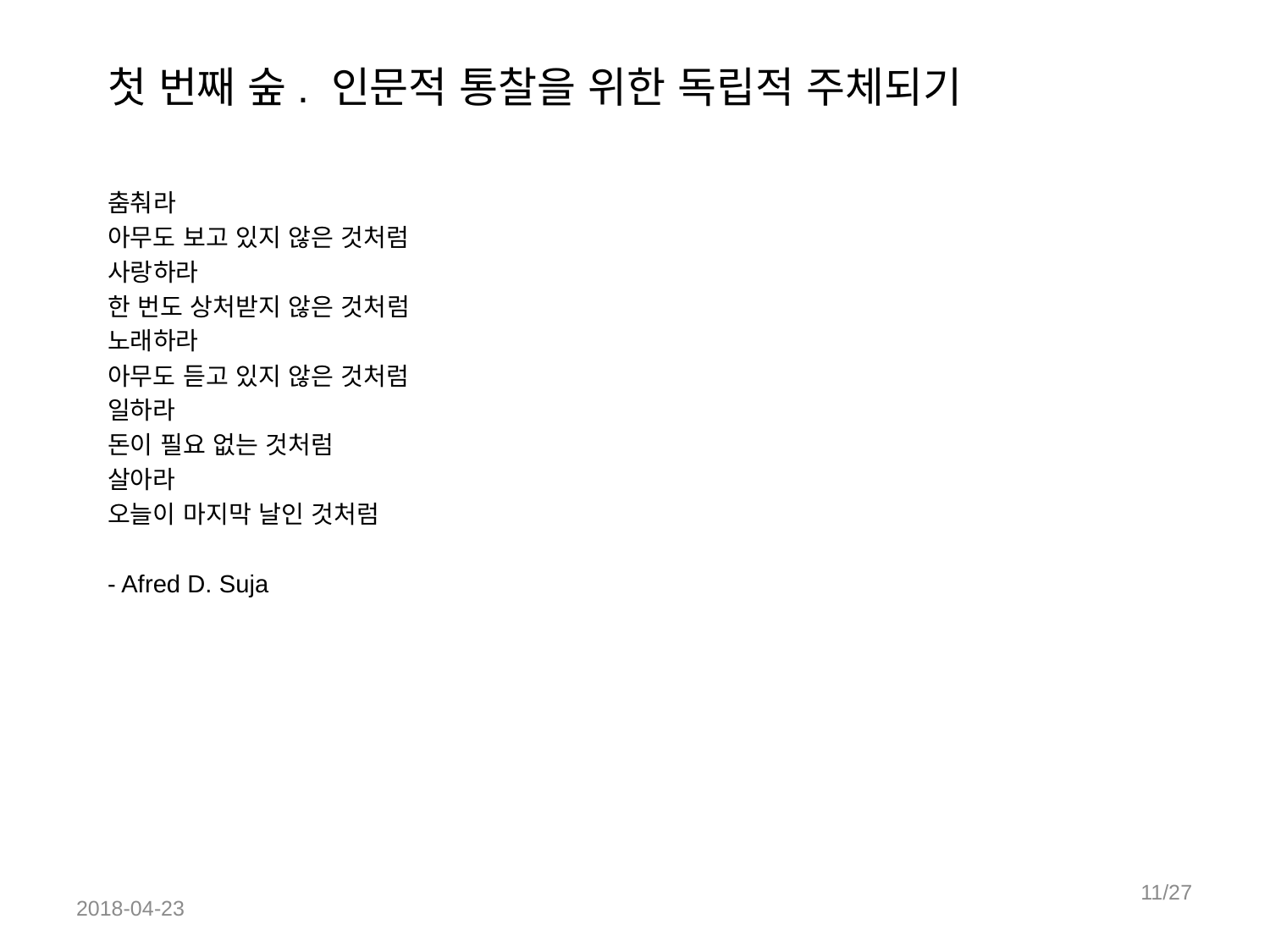

# 첫 번째 숲. 인문적 통찰을 위한 독립적 주체되기

춤춰라
아무도 보고 있지 않은 것처럼
사랑하라
한 번도 상처받지 않은 것처럼
노래하라
아무도 듣고 있지 않은 것처럼
일하라
돈이 필요 없는 것처럼
살아라
오늘이 마지막 날인 것처럼

- Afred D. Suja
11/27
2018-04-23